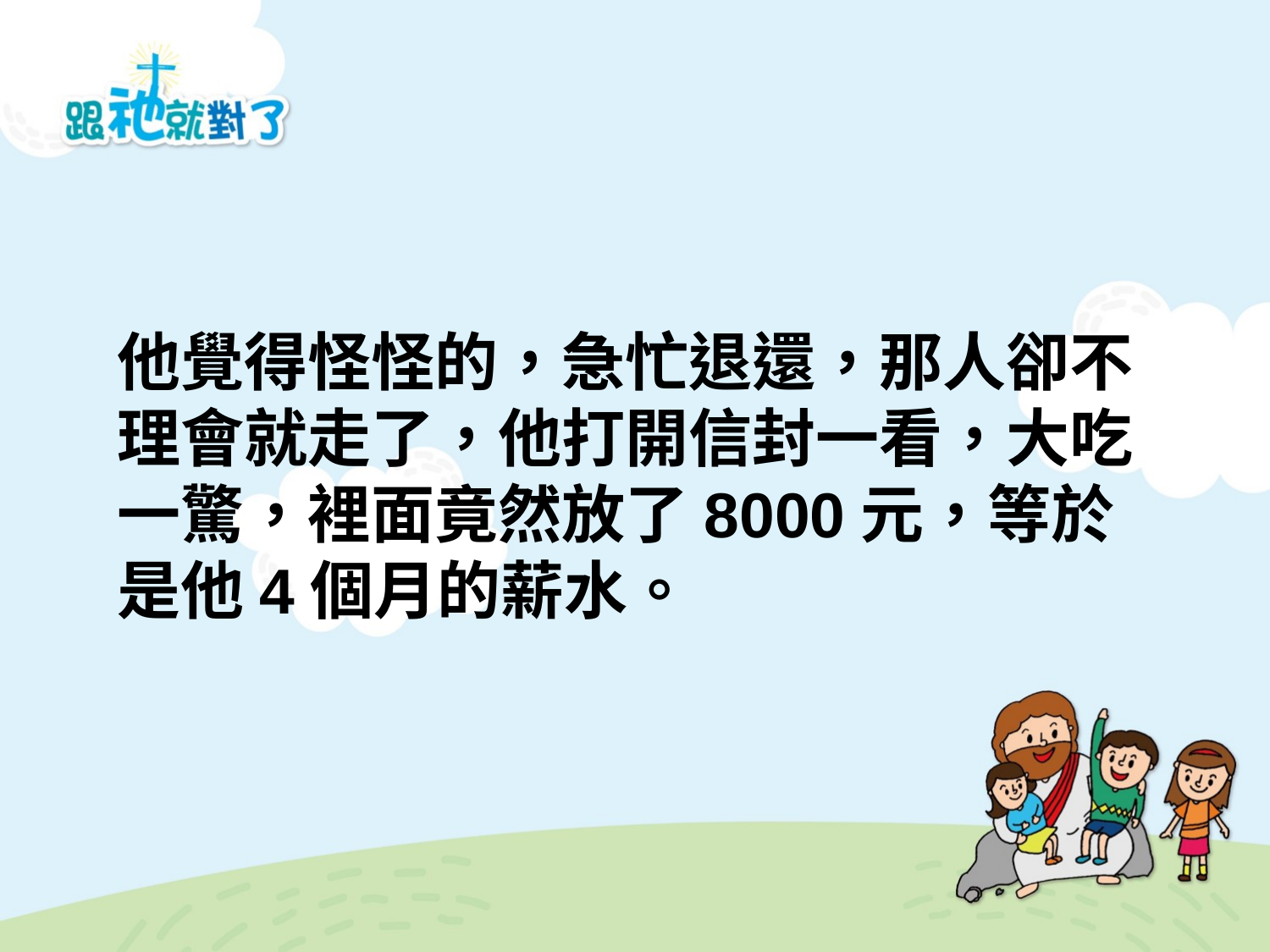

他覺得怪怪的，急忙退還，那人卻不理會就走了，他打開信封一看，大吃一驚，裡面竟然放了8000元，等於是他4個月的薪水。